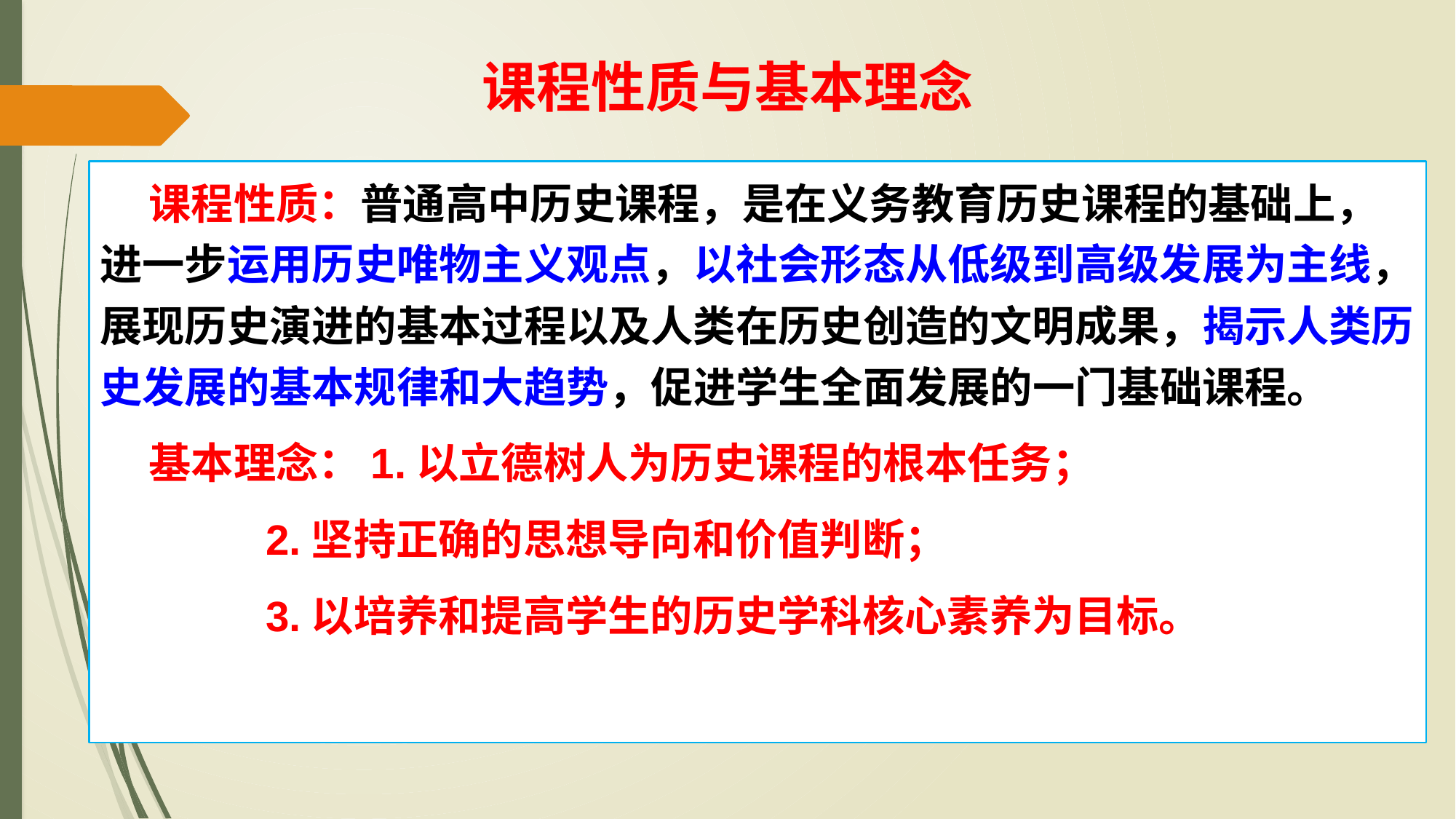

# 课程性质与基本理念
    课程性质：普通高中历史课程，是在义务教育历史课程的基础上，进一步运用历史唯物主义观点，以社会形态从低级到高级发展为主线，展现历史演进的基本过程以及人类在历史创造的文明成果，揭示人类历史发展的基本规律和大趋势，促进学生全面发展的一门基础课程。
    基本理念：1.以立德树人为历史课程的根本任务；
              2.坚持正确的思想导向和价值判断；
              3.以培养和提高学生的历史学科核心素养为目标。